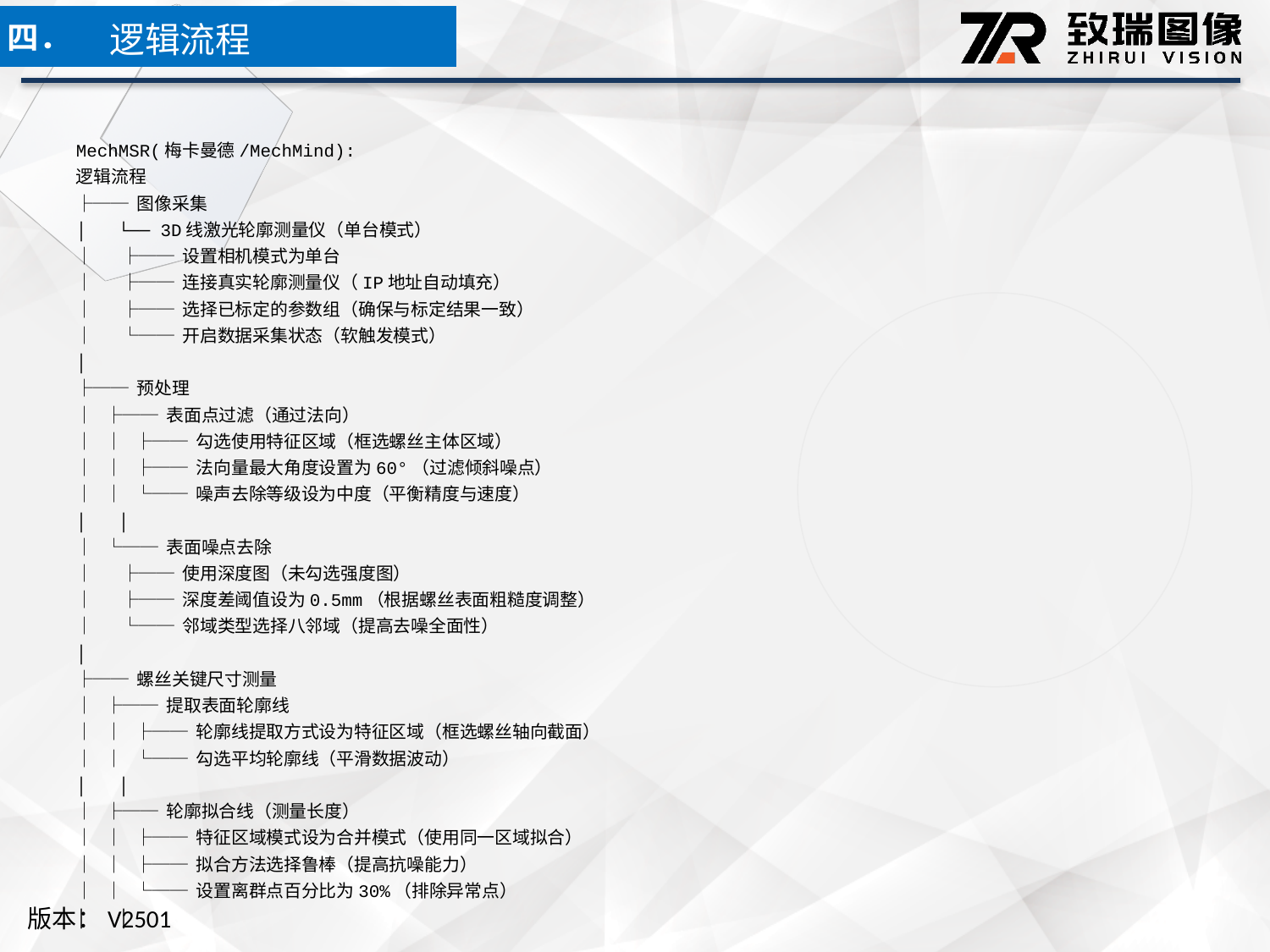

逻辑流程
四．

MechMSR(梅卡曼德/MechMind):
逻辑流程
├── 图像采集
│   └── 3D线激光轮廓测量仪（单台模式）
│       ├── 设置相机模式为单台
│       ├── 连接真实轮廓测量仪（IP地址自动填充）
│       ├── 选择已标定的参数组（确保与标定结果一致）
│       └── 开启数据采集状态（软触发模式）
│
├── 预处理
│   ├── 表面点过滤（通过法向）
│   │   ├── 勾选使用特征区域（框选螺丝主体区域）
│   │   ├── 法向量最大角度设置为60°（过滤倾斜噪点）
│   │   └── 噪声去除等级设为中度（平衡精度与速度）
│   │
│   └── 表面噪点去除
│       ├── 使用深度图（未勾选强度图）
│       ├── 深度差阈值设为0.5mm（根据螺丝表面粗糙度调整）
│       └── 邻域类型选择八邻域（提高去噪全面性）
│
├── 螺丝关键尺寸测量
│   ├── 提取表面轮廓线
│   │   ├── 轮廓线提取方式设为特征区域（框选螺丝轴向截面）
│   │   └── 勾选平均轮廓线（平滑数据波动）
│   │
│   ├── 轮廓拟合线（测量长度）
│   │   ├── 特征区域模式设为合并模式（使用同一区域拟合）
│   │   ├── 拟合方法选择鲁棒（提高抗噪能力）
│   │   └── 设置离群点百分比为30%（排除异常点）
│   │